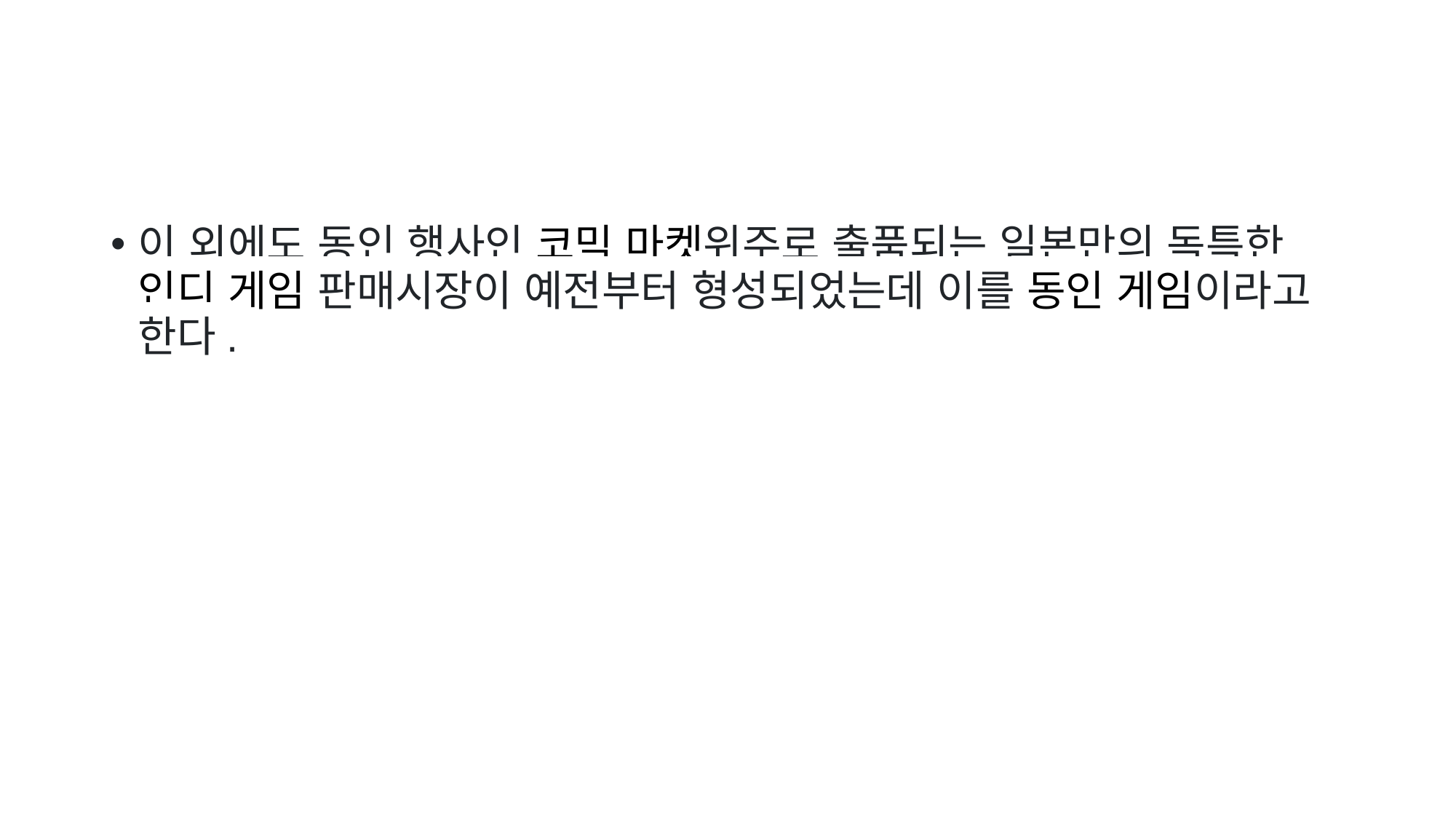

#
이 외에도 동인 행사인 코믹 마켓위주로 출품되는 일본만의 독특한 인디 게임 판매시장이 예전부터 형성되었는데 이를 동인 게임이라고 한다.